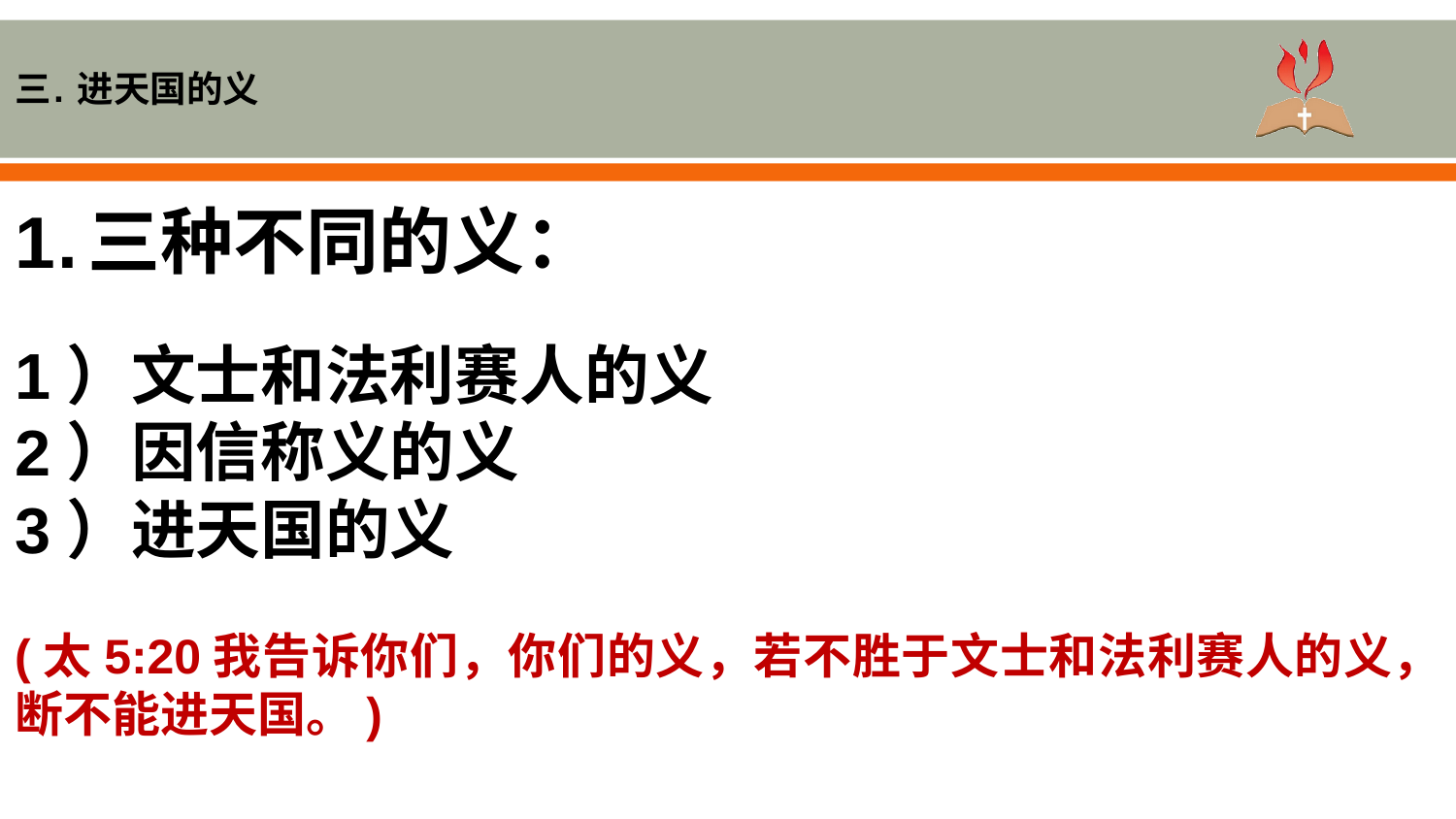

三. 进天国的义
三种不同的义：

1）文士和法利赛人的义
2）因信称义的义
3）进天国的义

(太5:20我告诉你们，你们的义，若不胜于文士和法利赛人的义，断不能进天国。)